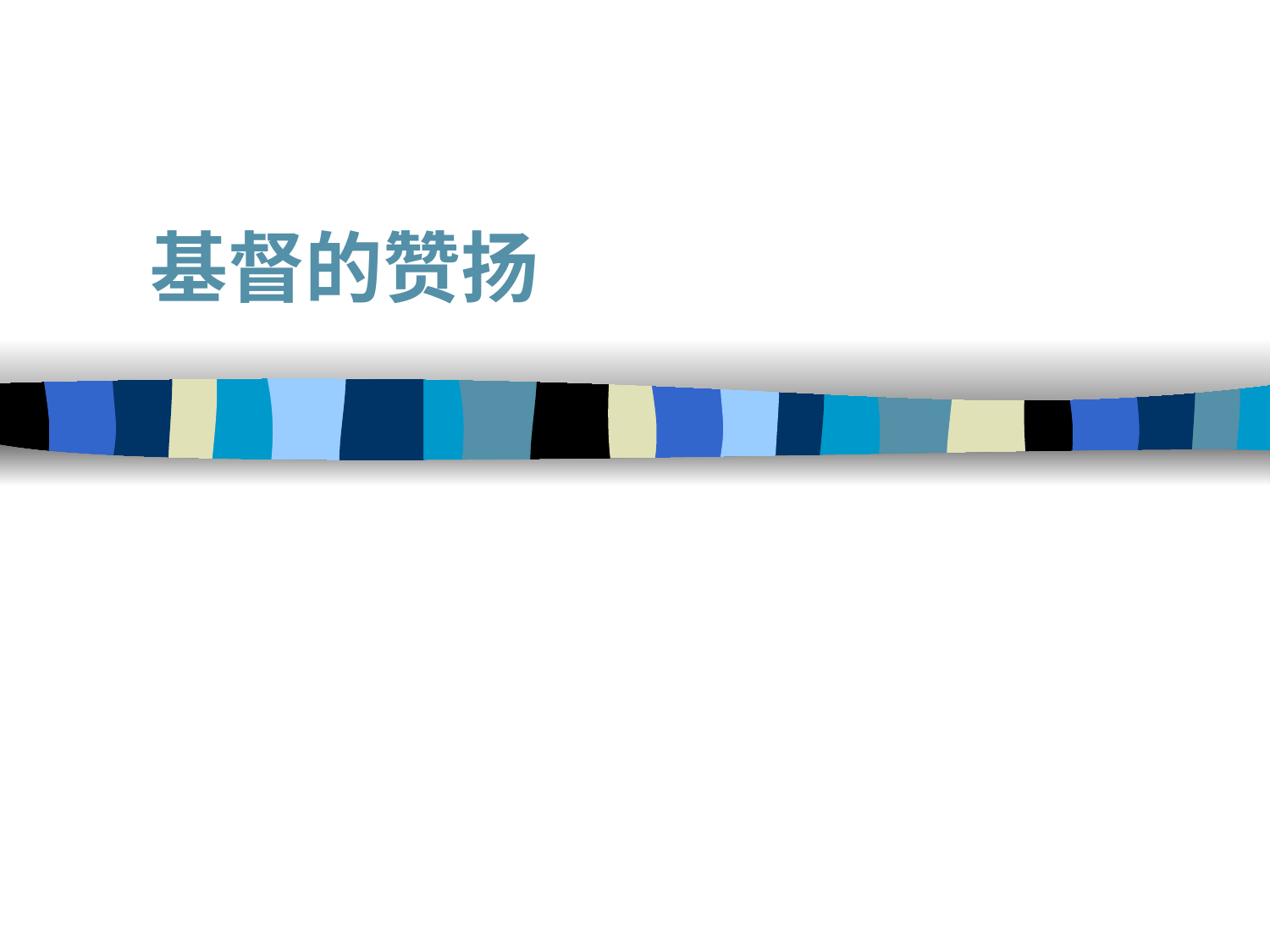

# 基督的赞扬
2:13 "我知道你居住的地方， 就是撒但王座所在的地方。 当我忠心的见证人安提帕在你们那里， 就是在撒但居住的地方被杀的那些日子， 你还持守我的名， 没有否认对我的信仰。"